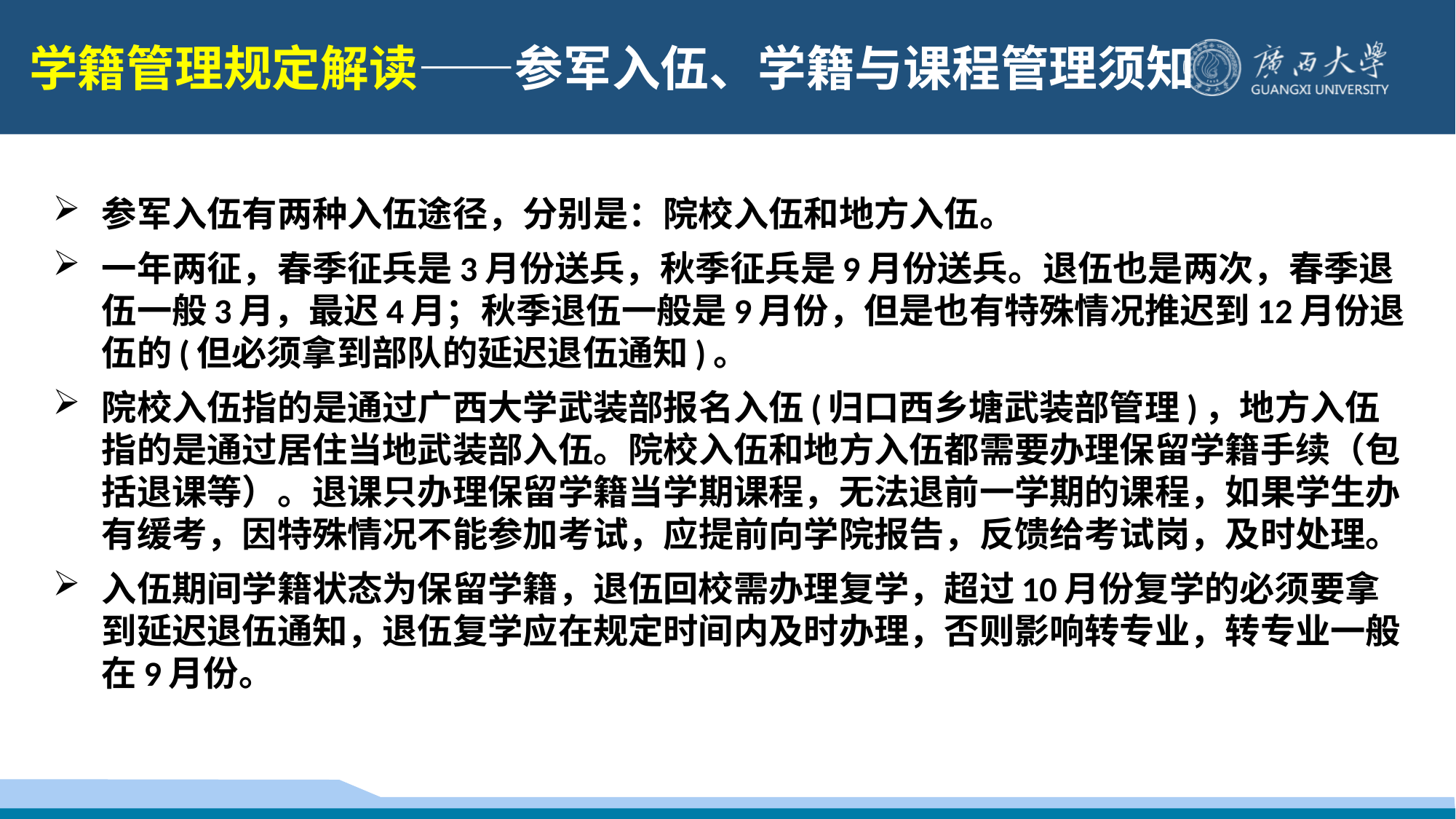

学籍管理规定解读——参军入伍、学籍与课程管理须知
参军入伍有两种入伍途径，分别是：院校入伍和地方入伍。
一年两征，春季征兵是3月份送兵，秋季征兵是9月份送兵。退伍也是两次，春季退伍一般3月，最迟4月；秋季退伍一般是9月份，但是也有特殊情况推迟到12月份退伍的(但必须拿到部队的延迟退伍通知)。
院校入伍指的是通过广西大学武装部报名入伍(归口西乡塘武装部管理)，地方入伍指的是通过居住当地武装部入伍。院校入伍和地方入伍都需要办理保留学籍手续（包括退课等）。退课只办理保留学籍当学期课程，无法退前一学期的课程，如果学生办有缓考，因特殊情况不能参加考试，应提前向学院报告，反馈给考试岗，及时处理。
入伍期间学籍状态为保留学籍，退伍回校需办理复学，超过10月份复学的必须要拿到延迟退伍通知，退伍复学应在规定时间内及时办理，否则影响转专业，转专业一般在9月份。